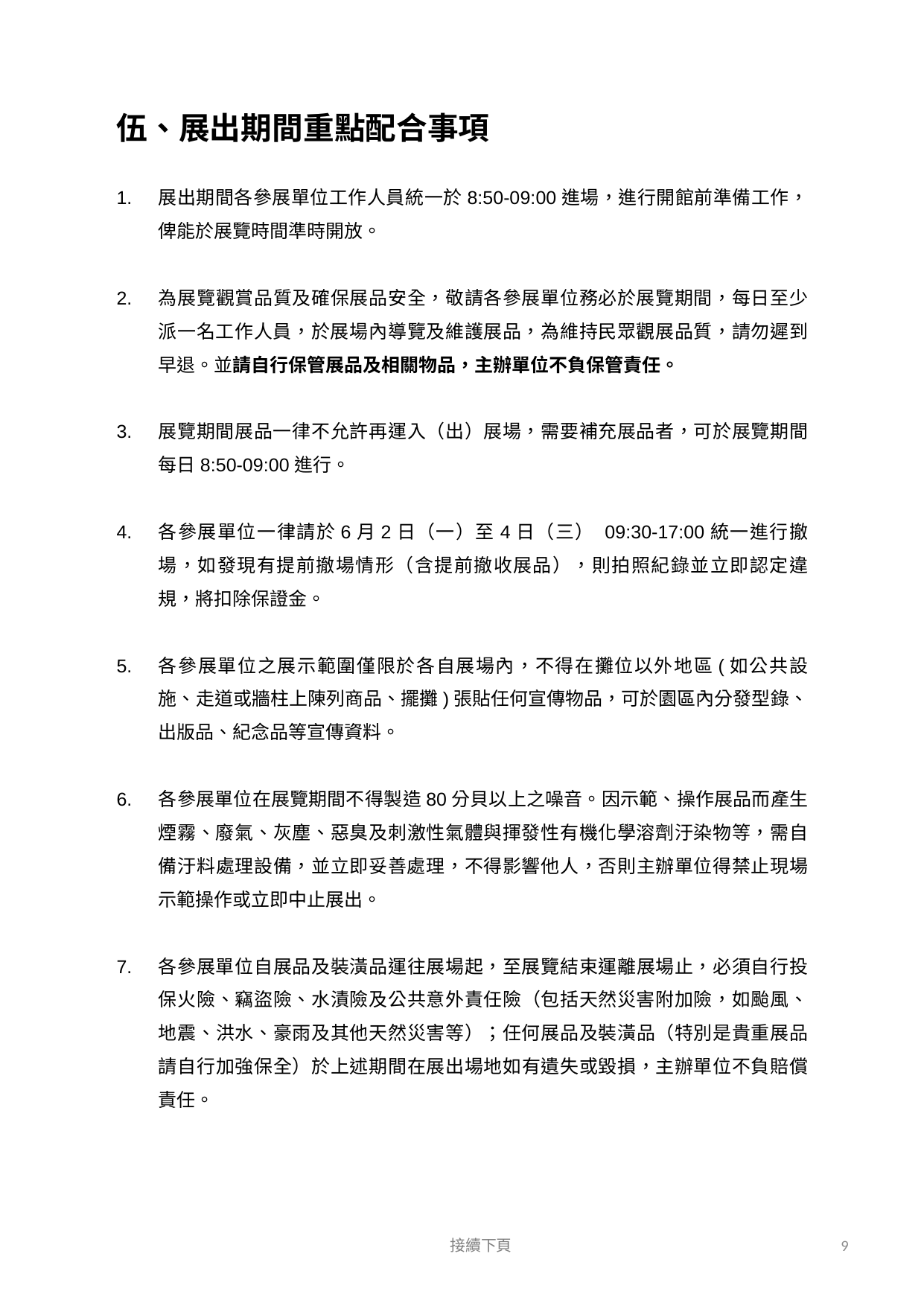

# 伍、展出期間重點配合事項
展出期間各參展單位工作人員統一於8:50-09:00進場，進行開館前準備工作，俾能於展覽時間準時開放。

為展覽觀賞品質及確保展品安全，敬請各參展單位務必於展覽期間，每日至少派一名工作人員，於展場內導覽及維護展品，為維持民眾觀展品質，請勿遲到早退。並請自行保管展品及相關物品，主辦單位不負保管責任。

展覽期間展品一律不允許再運入（出）展場，需要補充展品者，可於展覽期間每日8:50-09:00進行。

各參展單位一律請於6月2日（一）至4日（三） 09:30-17:00統一進行撤場，如發現有提前撤場情形（含提前撤收展品），則拍照紀錄並立即認定違規，將扣除保證金。

各參展單位之展示範圍僅限於各自展場內，不得在攤位以外地區(如公共設 施、走道或牆柱上陳列商品、擺攤)張貼任何宣傳物品，可於園區內分發型錄、出版品、紀念品等宣傳資料。

各參展單位在展覽期間不得製造80分貝以上之噪音。因示範、操作展品而產生煙霧、廢氣、灰塵、惡臭及刺激性氣體與揮發性有機化學溶劑汙染物等，需自備汙料處理設備，並立即妥善處理，不得影響他人，否則主辦單位得禁止現場示範操作或立即中止展出。

各參展單位自展品及裝潢品運往展場起，至展覽結束運離展場止，必須自行投保火險、竊盜險、水漬險及公共意外責任險（包括天然災害附加險，如颱風、地震、洪水、豪雨及其他天然災害等）；任何展品及裝潢品（特別是貴重展品請自行加強保全）於上述期間在展出場地如有遺失或毀損，主辦單位不負賠償責任。
9
接續下頁